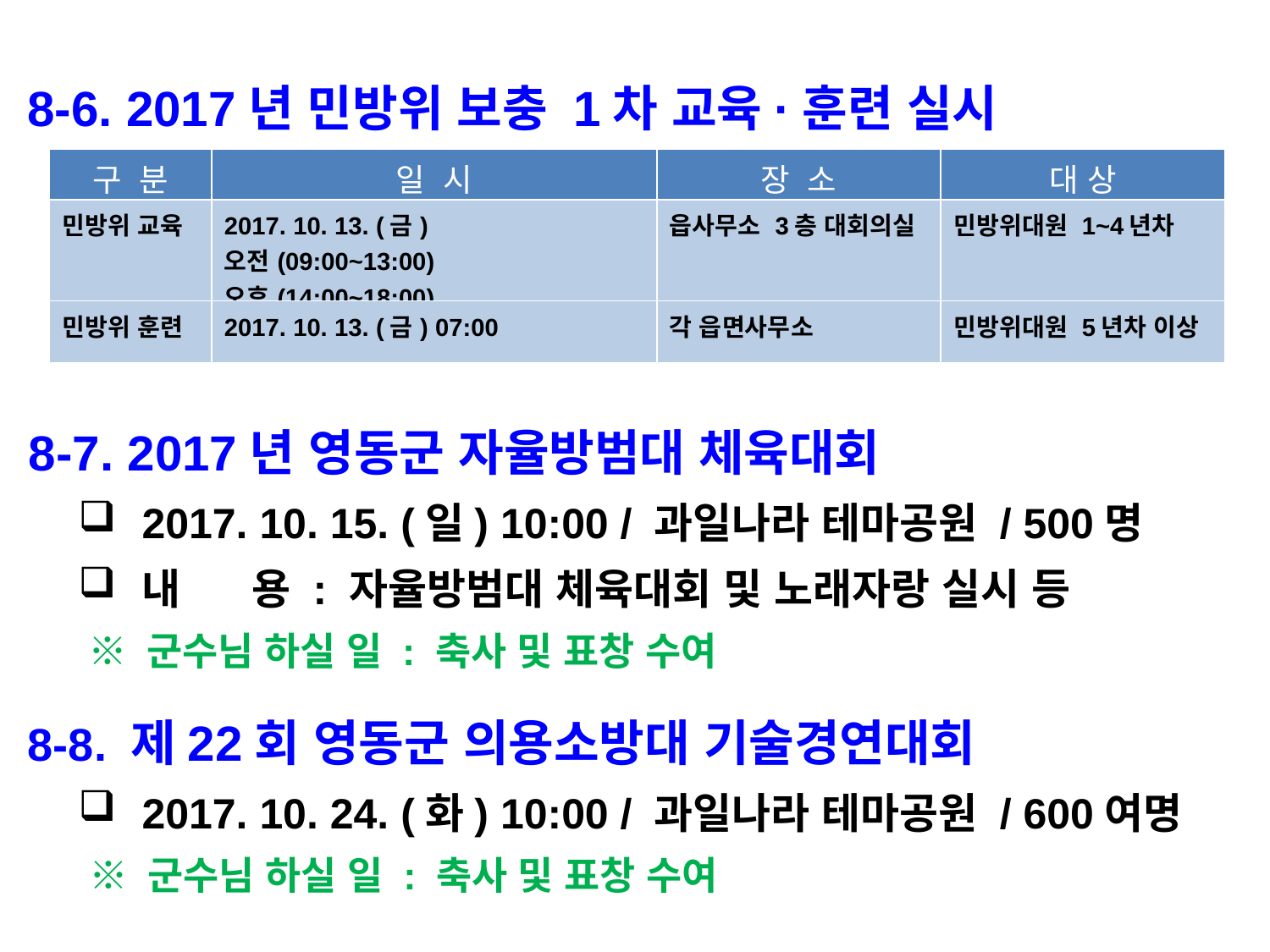

8-6. 2017년 민방위 보충 1차 교육·훈련 실시

| 구 분 | 일 시 | 장 소 | 대 상 |
| --- | --- | --- | --- |
| 민방위 교육 | 2017. 10. 13. (금) 오전(09:00~13:00) 오후(14:00~18:00) | 읍사무소 3층 대회의실 | 민방위대원 1~4년차 |
| 민방위 훈련 | 2017. 10. 13. (금) 07:00 | 각 읍면사무소 | 민방위대원 5년차 이상 |
 8-7. 2017년 영동군 자율방범대 체육대회
2017. 10. 15. (일) 10:00 / 과일나라 테마공원 / 500명
내      용 : 자율방범대 체육대회 및 노래자랑 실시 등
 ※ 군수님 하실 일 : 축사 및 표창 수여

 8-8. 제22회 영동군 의용소방대 기술경연대회
2017. 10. 24. (화) 10:00 / 과일나라 테마공원 / 600여명
 ※ 군수님 하실 일 : 축사 및 표창 수여